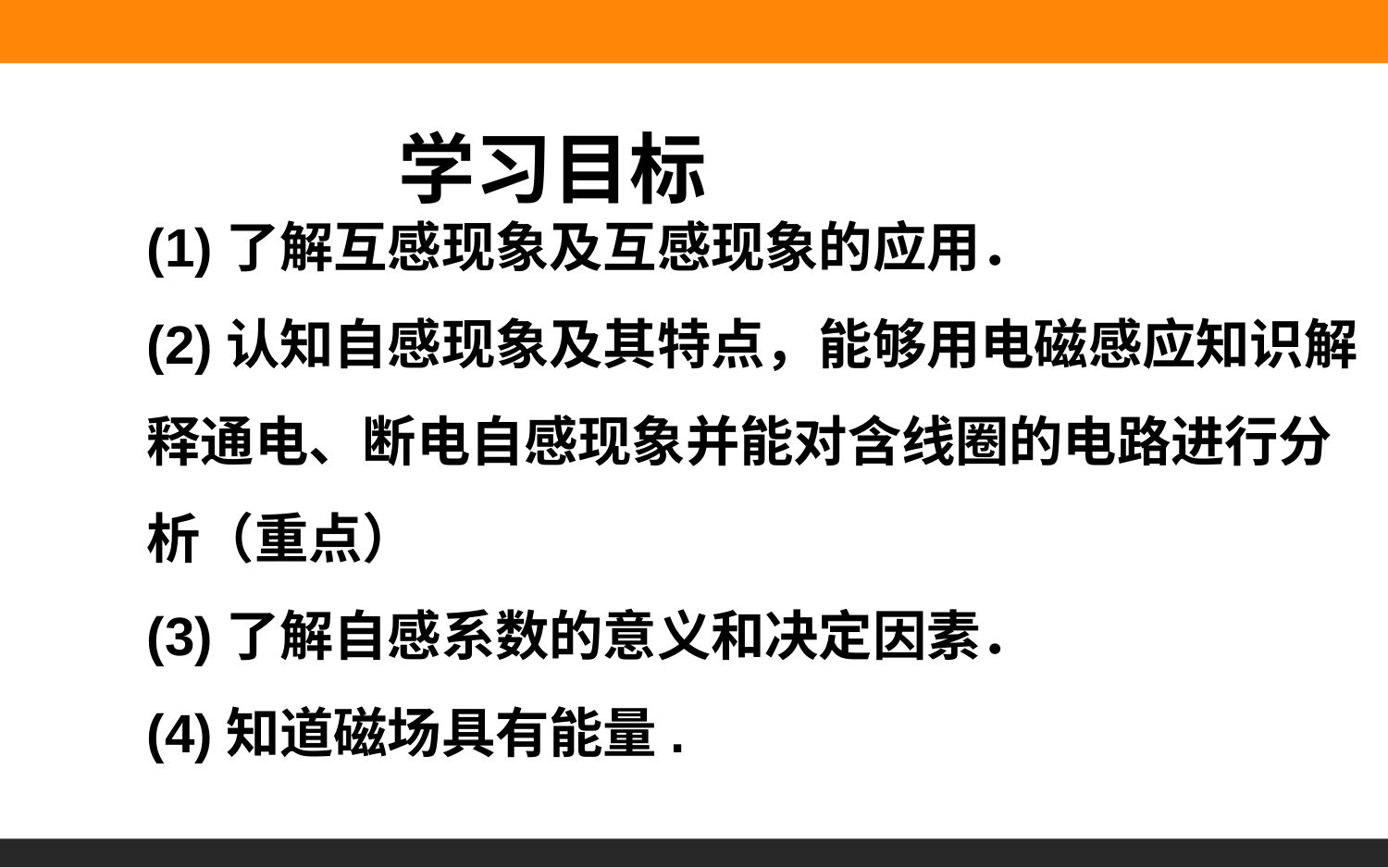

学习目标
(1)了解互感现象及互感现象的应用．
(2)认知自感现象及其特点，能够用电磁感应知识解释通电、断电自感现象并能对含线圈的电路进行分析（重点）
(3)了解自感系数的意义和决定因素．
(4)知道磁场具有能量.